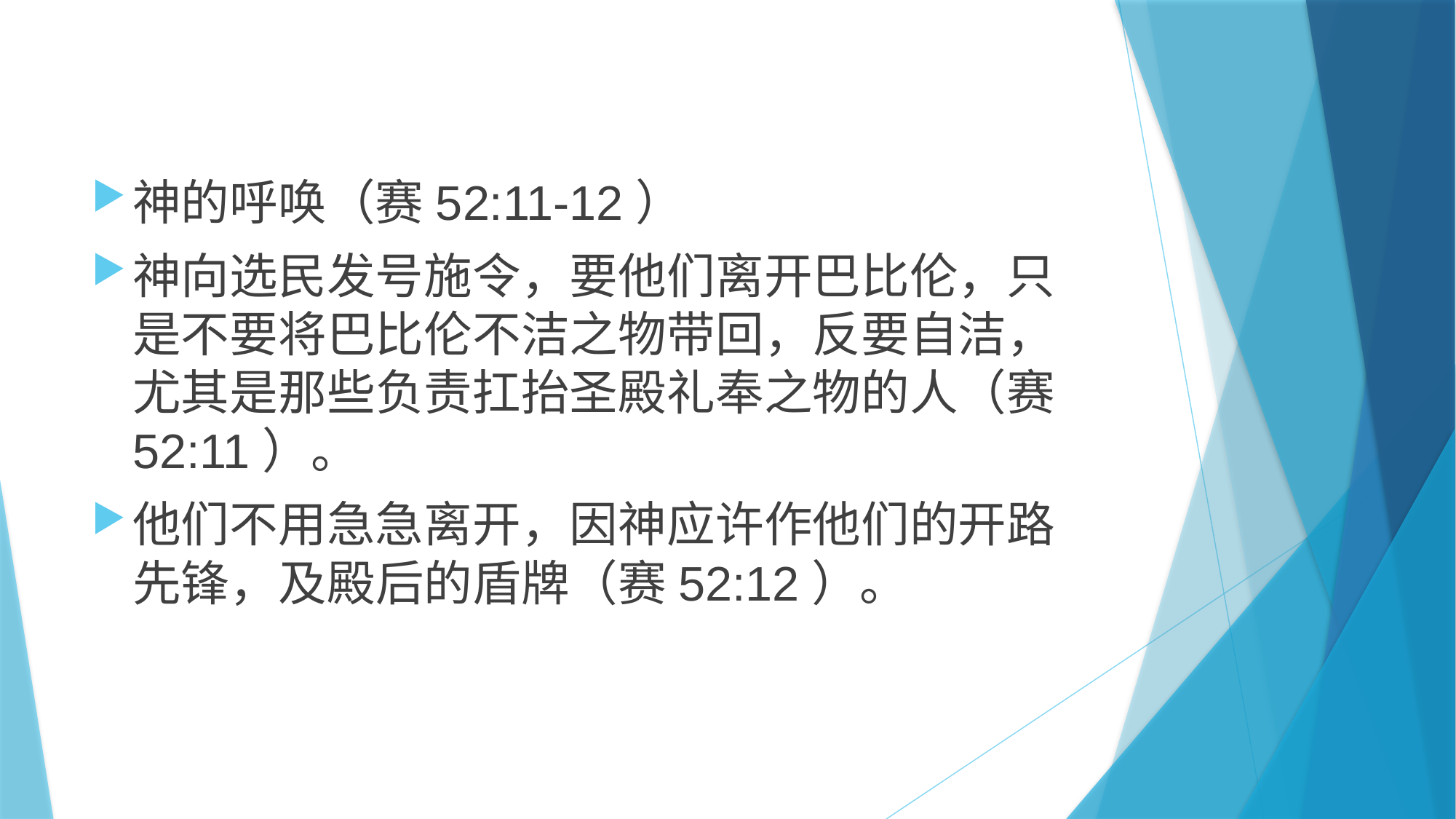

#
神的呼唤（赛52:11-12）
神向选民发号施令，要他们离开巴比伦，只是不要将巴比伦不洁之物带回，反要自洁，尤其是那些负责扛抬圣殿礼奉之物的人（赛52:11）。
他们不用急急离开，因神应许作他们的开路先锋，及殿后的盾牌（赛52:12）。